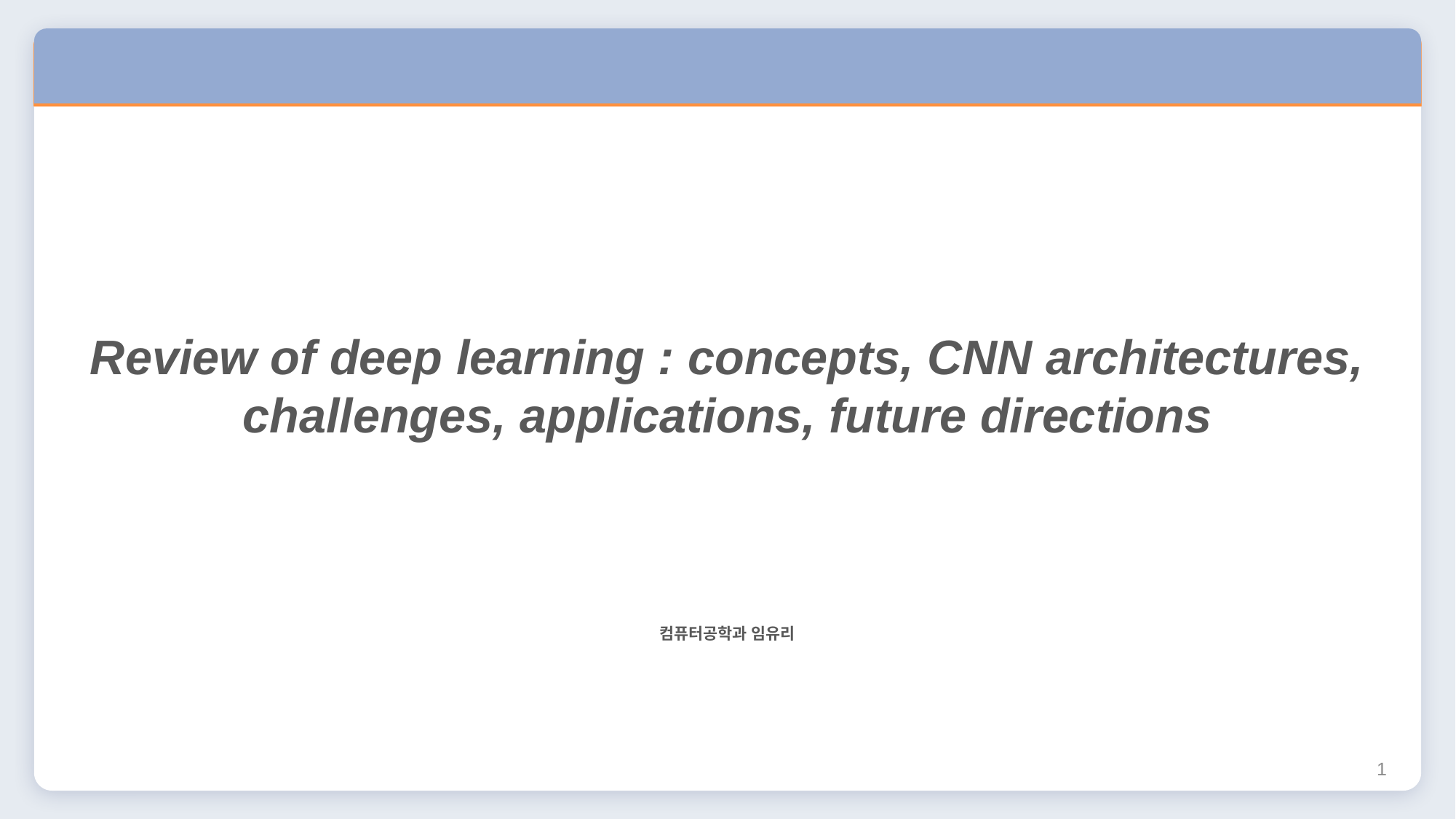

Review of deep learning : concepts, CNN architectures, challenges, applications, future directions

컴퓨터공학과 임유리

1